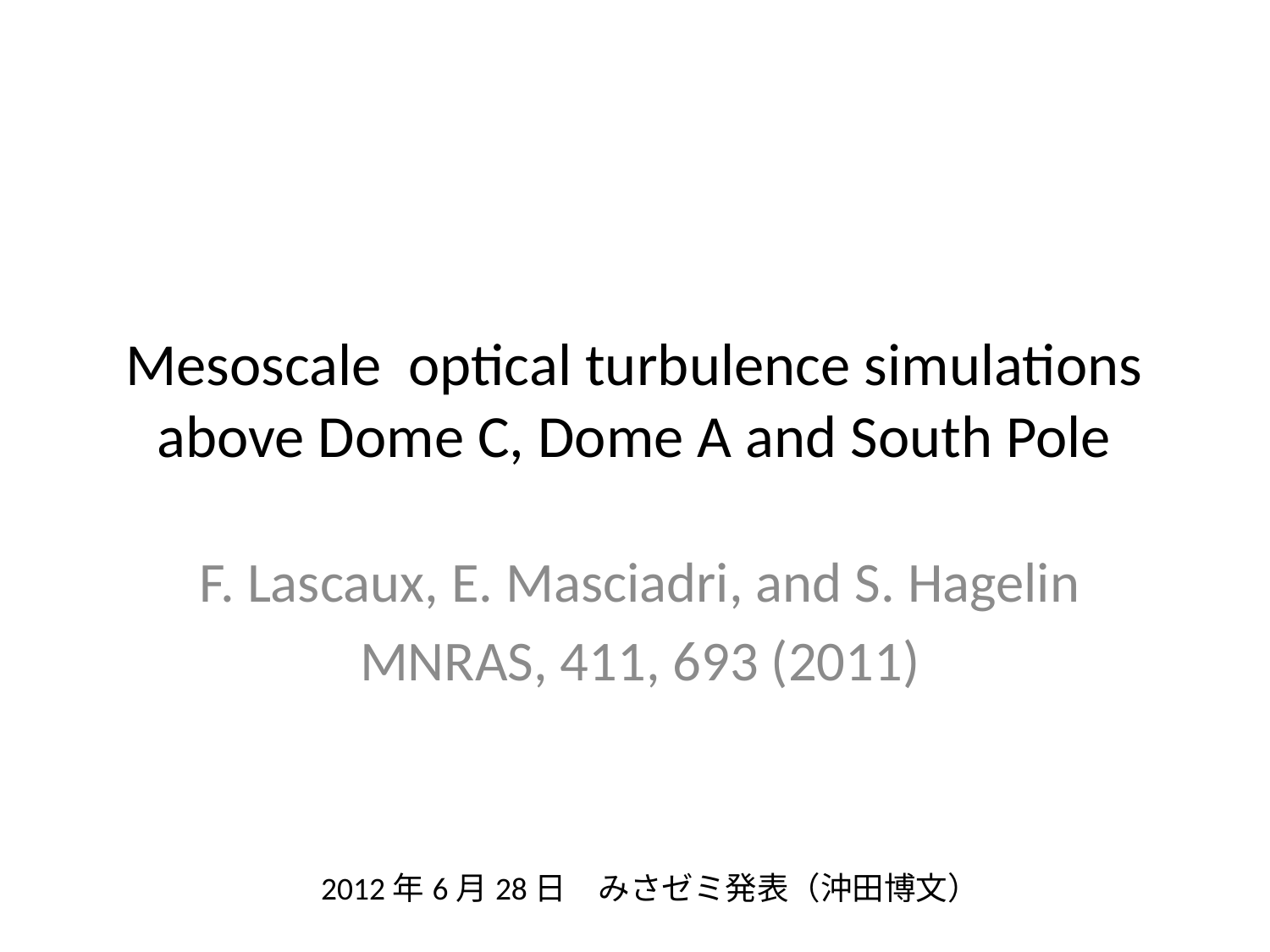

# Mesoscale  optical turbulence simulations above Dome C, Dome A and South Pole
F. Lascaux, E. Masciadri, and S. Hagelin
MNRAS, 411, 693 (2011)
2012年6月28日　みさゼミ発表（沖田博文）